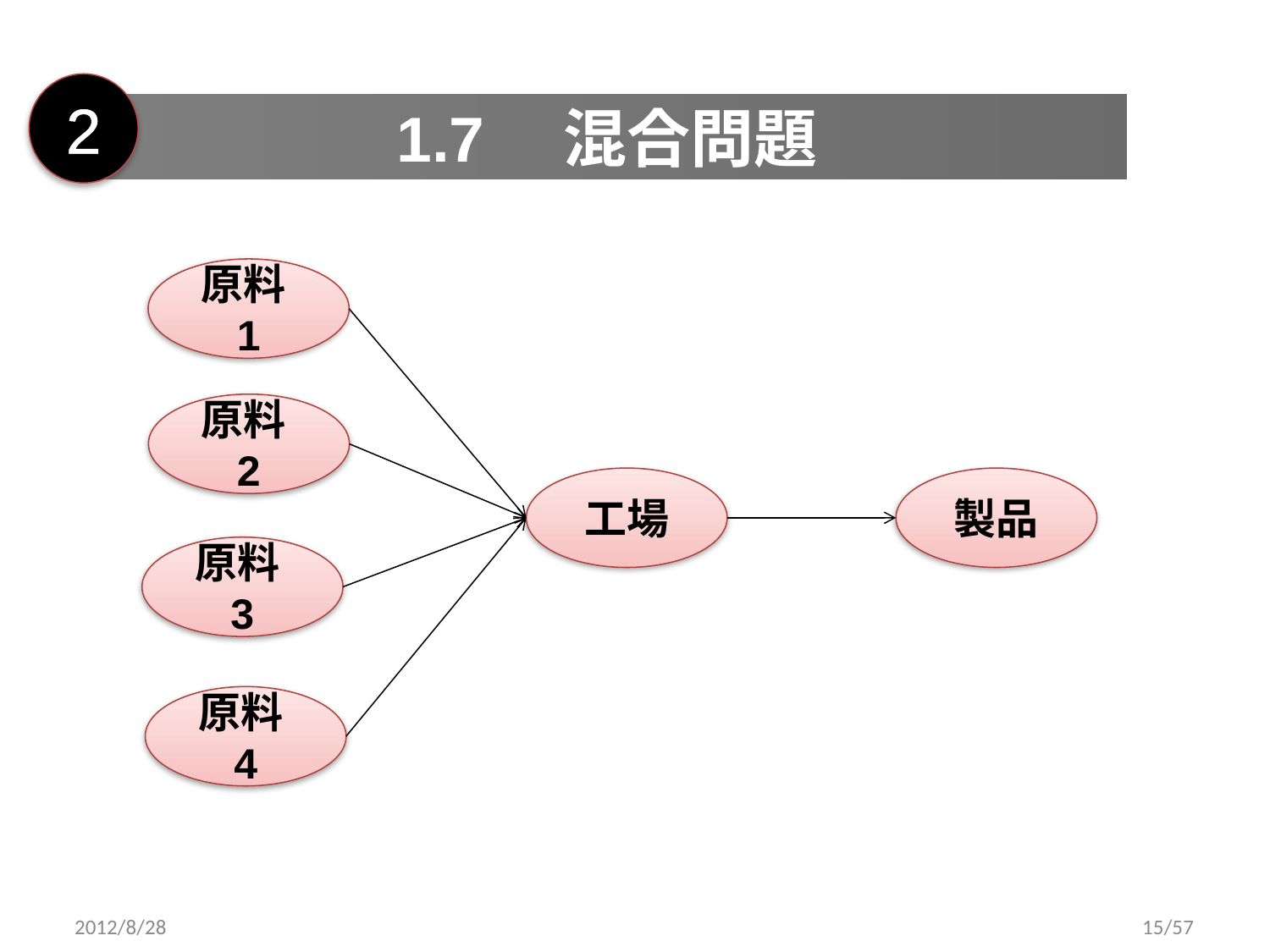

2
1.7　混合問題
原料1
原料2
工場
製品
原料3
原料4
2012/8/28
15/57